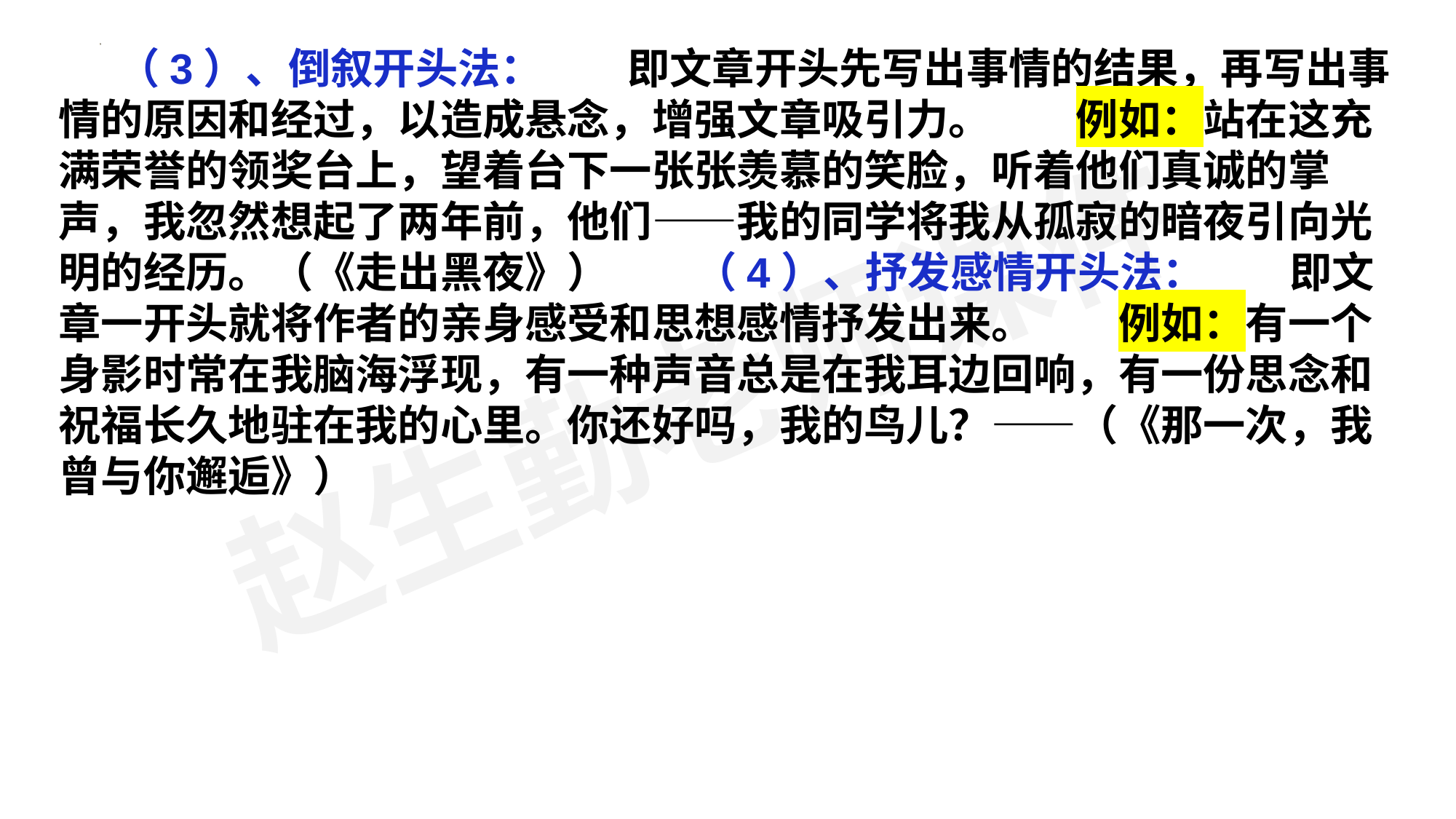

（3）、倒叙开头法：　　即文章开头先写出事情的结果，再写出事情的原因和经过，以造成悬念，增强文章吸引力。　　例如：站在这充满荣誉的领奖台上，望着台下一张张羡慕的笑脸，听着他们真诚的掌声，我忽然想起了两年前，他们——我的同学将我从孤寂的暗夜引向光明的经历。（《走出黑夜》）　　（4）、抒发感情开头法：　　即文章一开头就将作者的亲身感受和思想感情抒发出来。　　例如：有一个身影时常在我脑海浮现，有一种声音总是在我耳边回响，有一份思念和祝福长久地驻在我的心里。你还好吗，我的鸟儿？——（《那一次，我曾与你邂逅》）